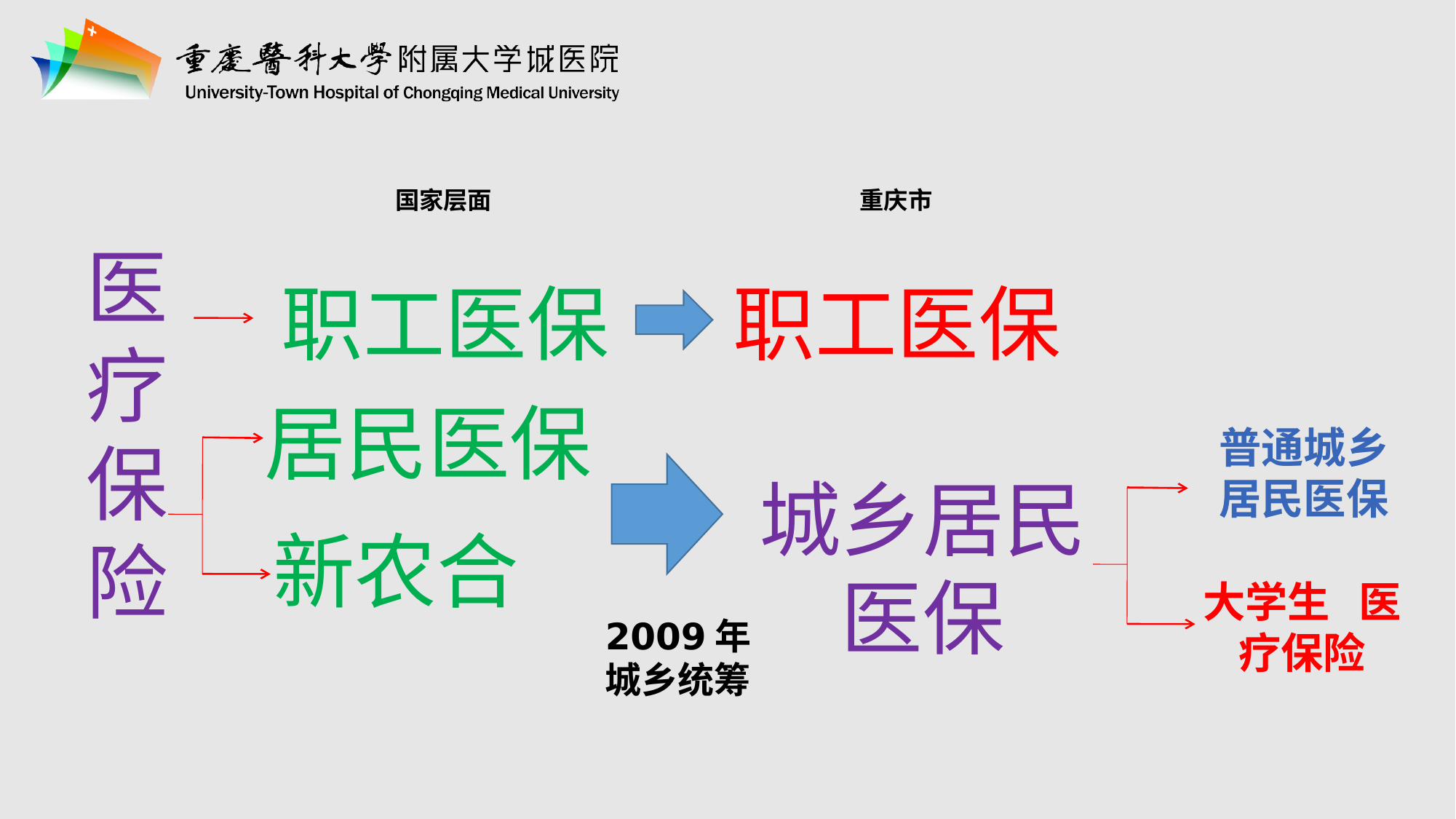

重庆市
国家层面
医疗保险
职工医保
职工医保

居民医保
普通城乡居民医保

城乡居民医保
新农合
大学生   医疗保险
2009年 城乡统筹